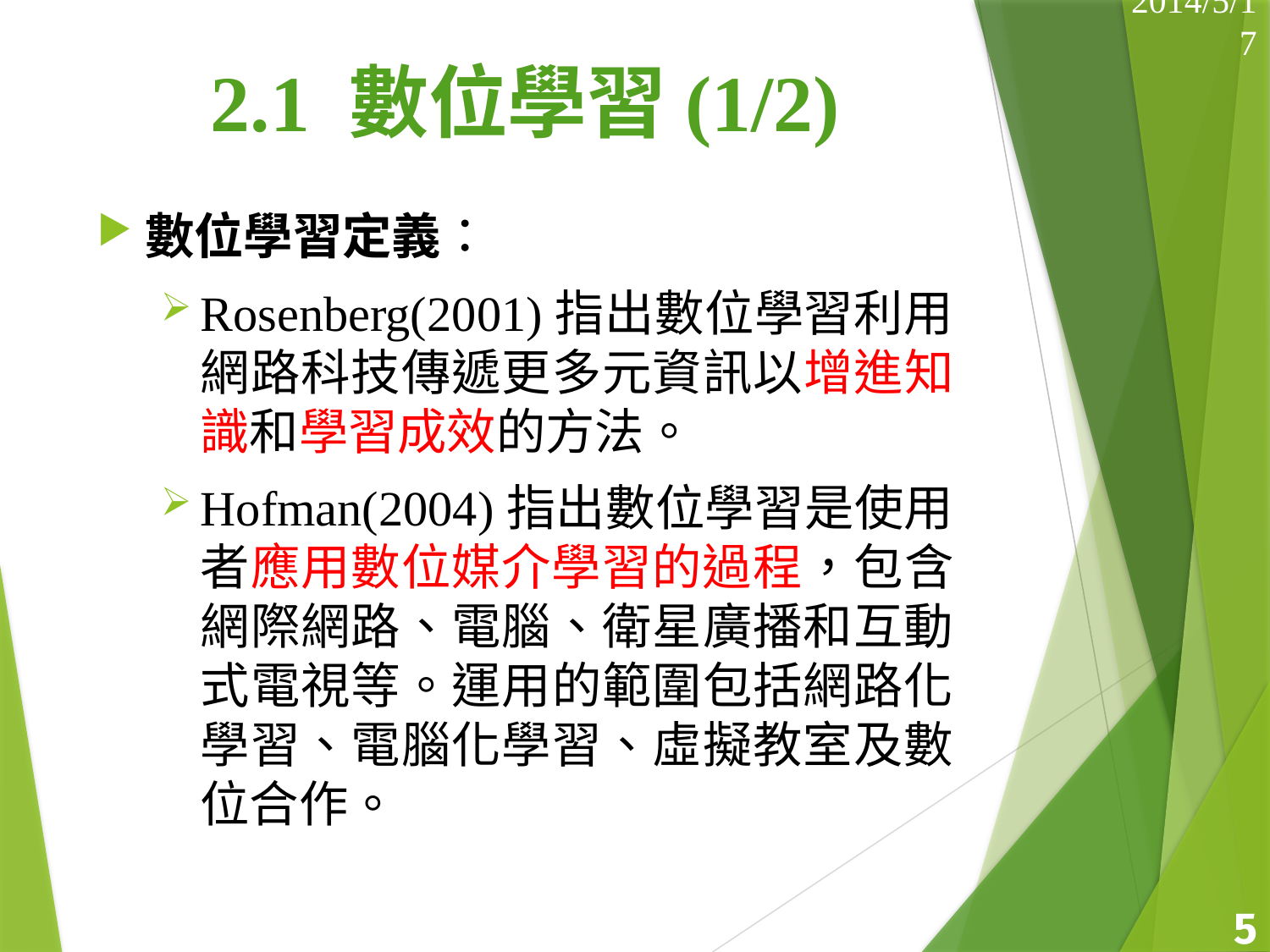

2014/5/17
# 2.1 數位學習(1/2)
數位學習定義：
Rosenberg(2001)指出數位學習利用網路科技傳遞更多元資訊以增進知識和學習成效的方法。
Hofman(2004)指出數位學習是使用者應用數位媒介學習的過程，包含網際網路、電腦、衛星廣播和互動式電視等。運用的範圍包括網路化學習、電腦化學習、虛擬教室及數位合作。

5